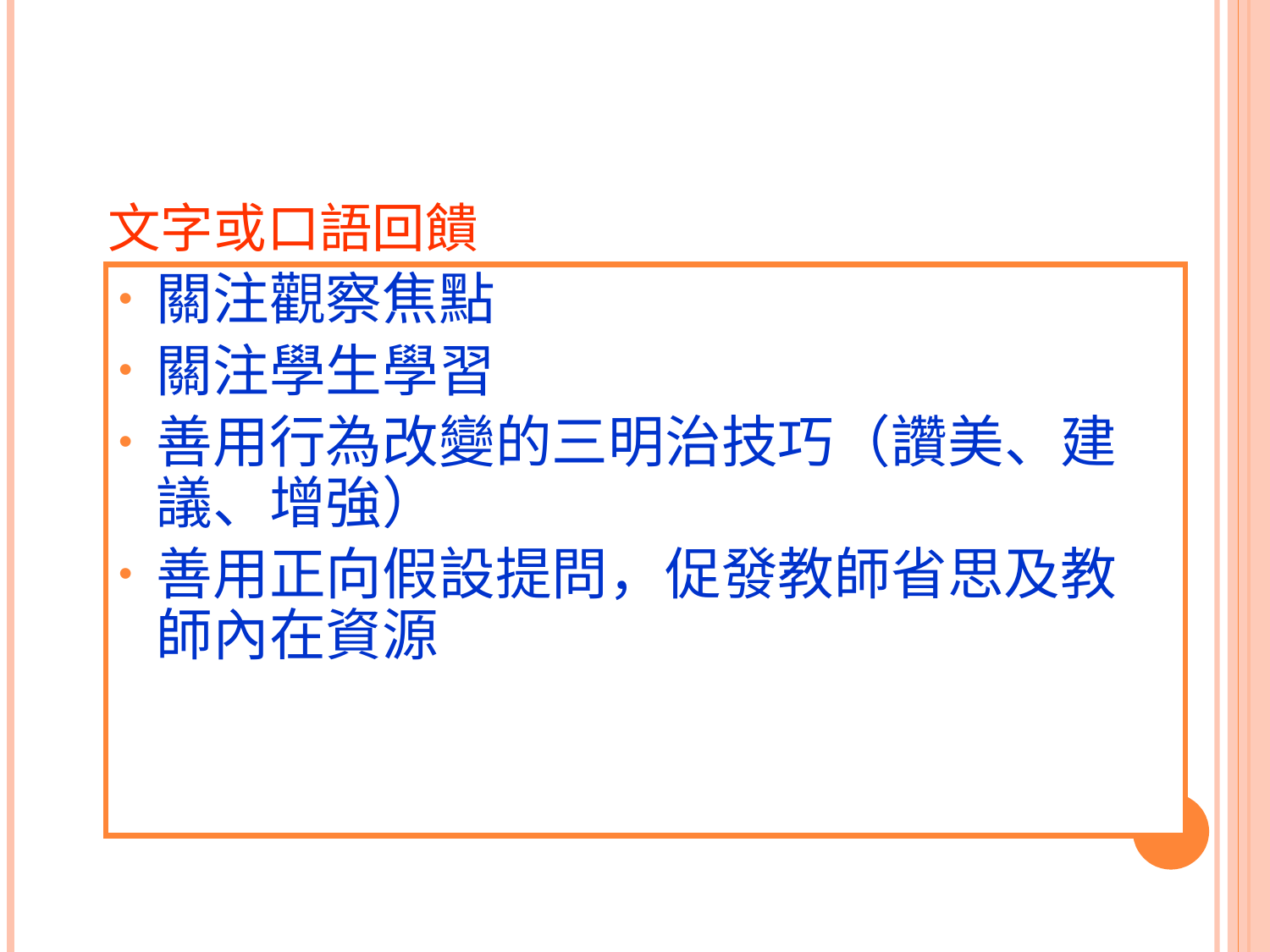

# 文字或口語回饋
關注觀察焦點
關注學生學習
善用行為改變的三明治技巧（讚美、建議、增強）
善用正向假設提問，促發教師省思及教師內在資源